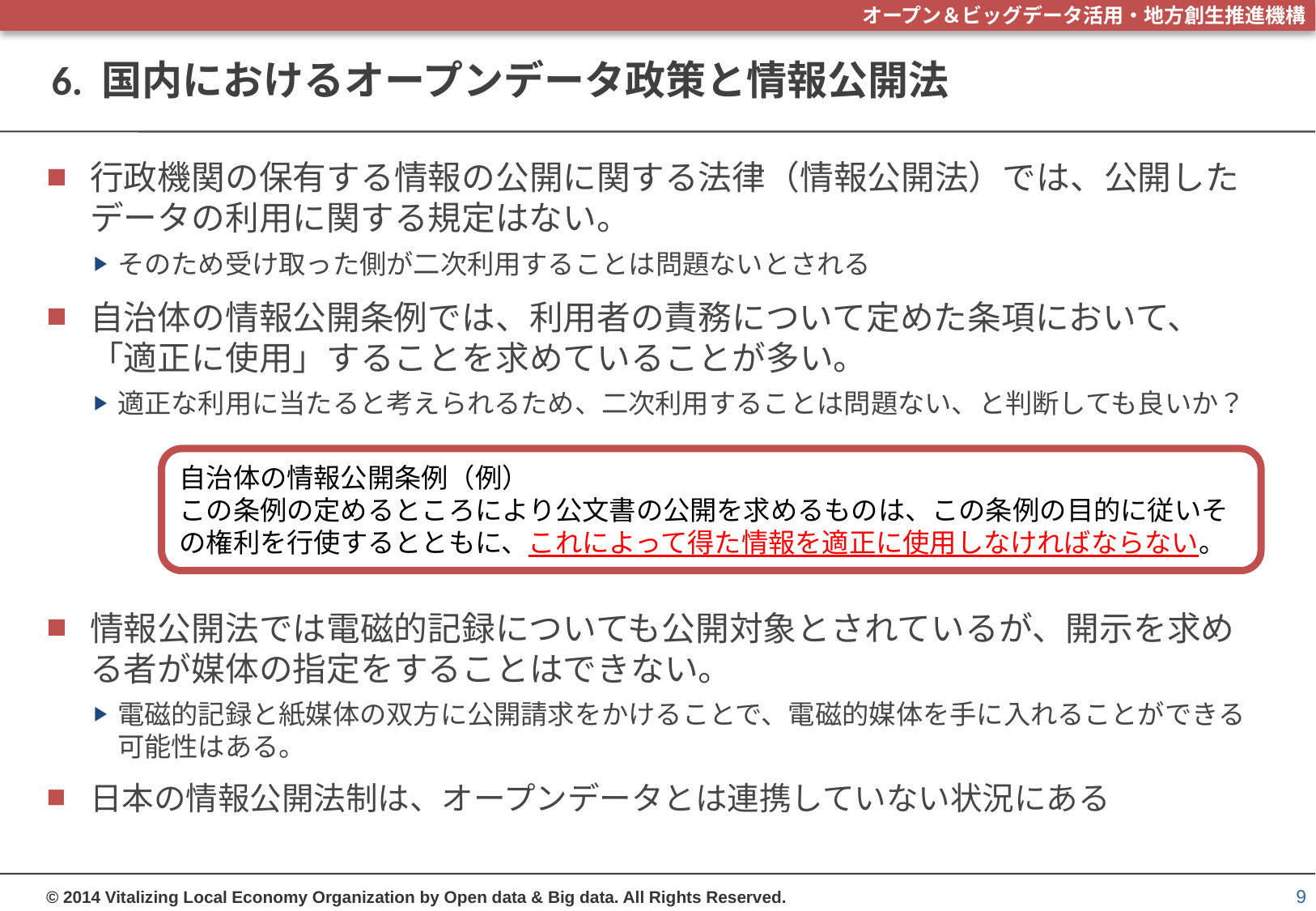

# 6. 国内におけるオープンデータ政策と情報公開法
行政機関の保有する情報の公開に関する法律（情報公開法）では、公開したデータの利用に関する規定はない。
そのため受け取った側が二次利用することは問題ないとされる
自治体の情報公開条例では、利用者の責務について定めた条項において、「適正に使用」することを求めていることが多い。
適正な利用に当たると考えられるため、二次利用することは問題ない、と判断しても良いか？

情報公開法では電磁的記録についても公開対象とされているが、開示を求める者が媒体の指定をすることはできない。
電磁的記録と紙媒体の双方に公開請求をかけることで、電磁的媒体を手に入れることができる可能性はある。
日本の情報公開法制は、オープンデータとは連携していない状況にある
自治体の情報公開条例（例）
この条例の定めるところにより公文書の公開を求めるものは、この条例の目的に従いその権利を行使するとともに、これによって得た情報を適正に使用しなければならない。
9